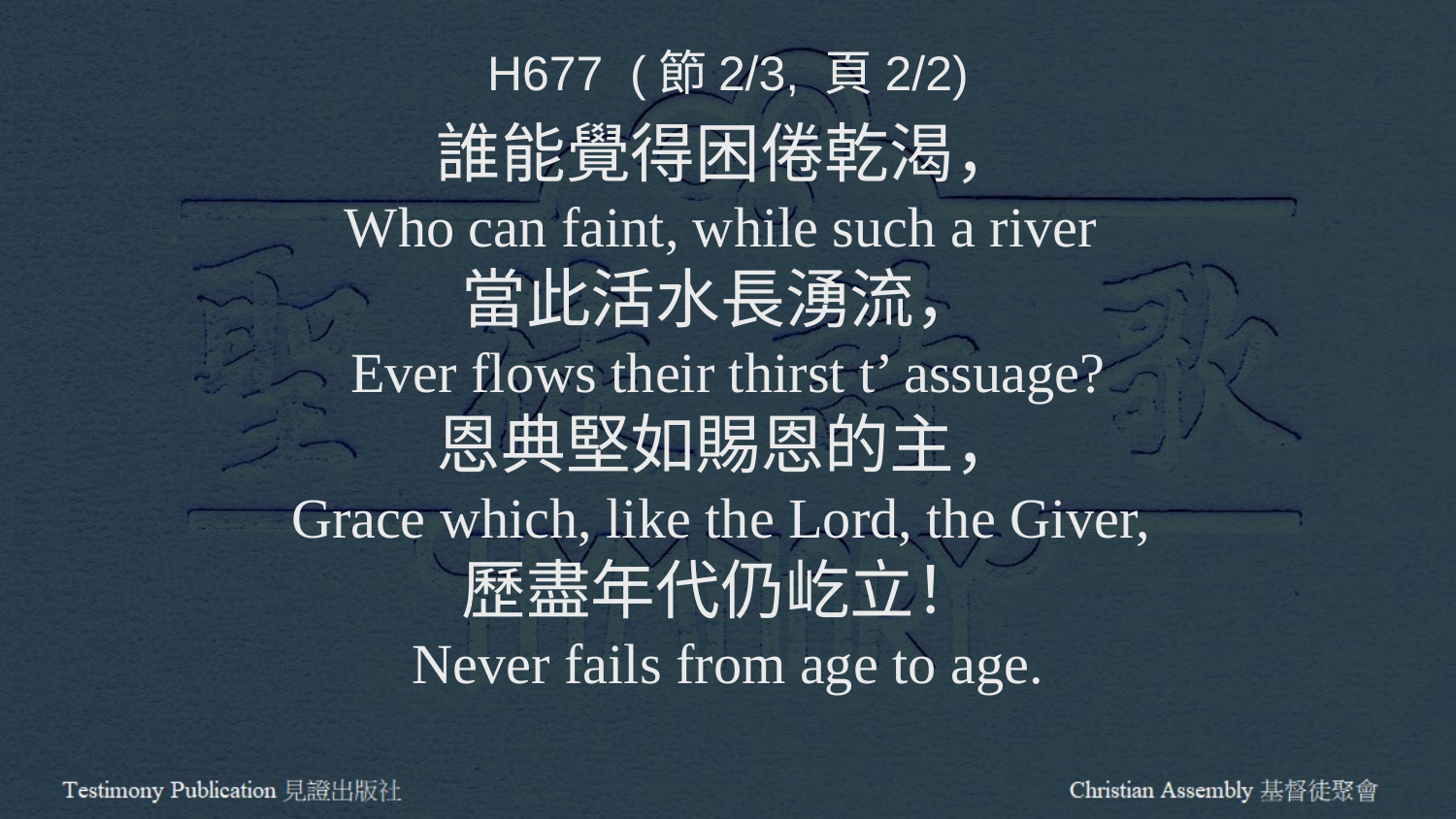

H677  (節2/3, 頁2/2)
誰能覺得困倦乾渴，
Who can faint, while such a river
當此活水長湧流，
Ever flows their thirst t’ assuage?
恩典堅如賜恩的主，
Grace which, like the Lord, the Giver,
歷盡年代仍屹立！
Never fails from age to age.